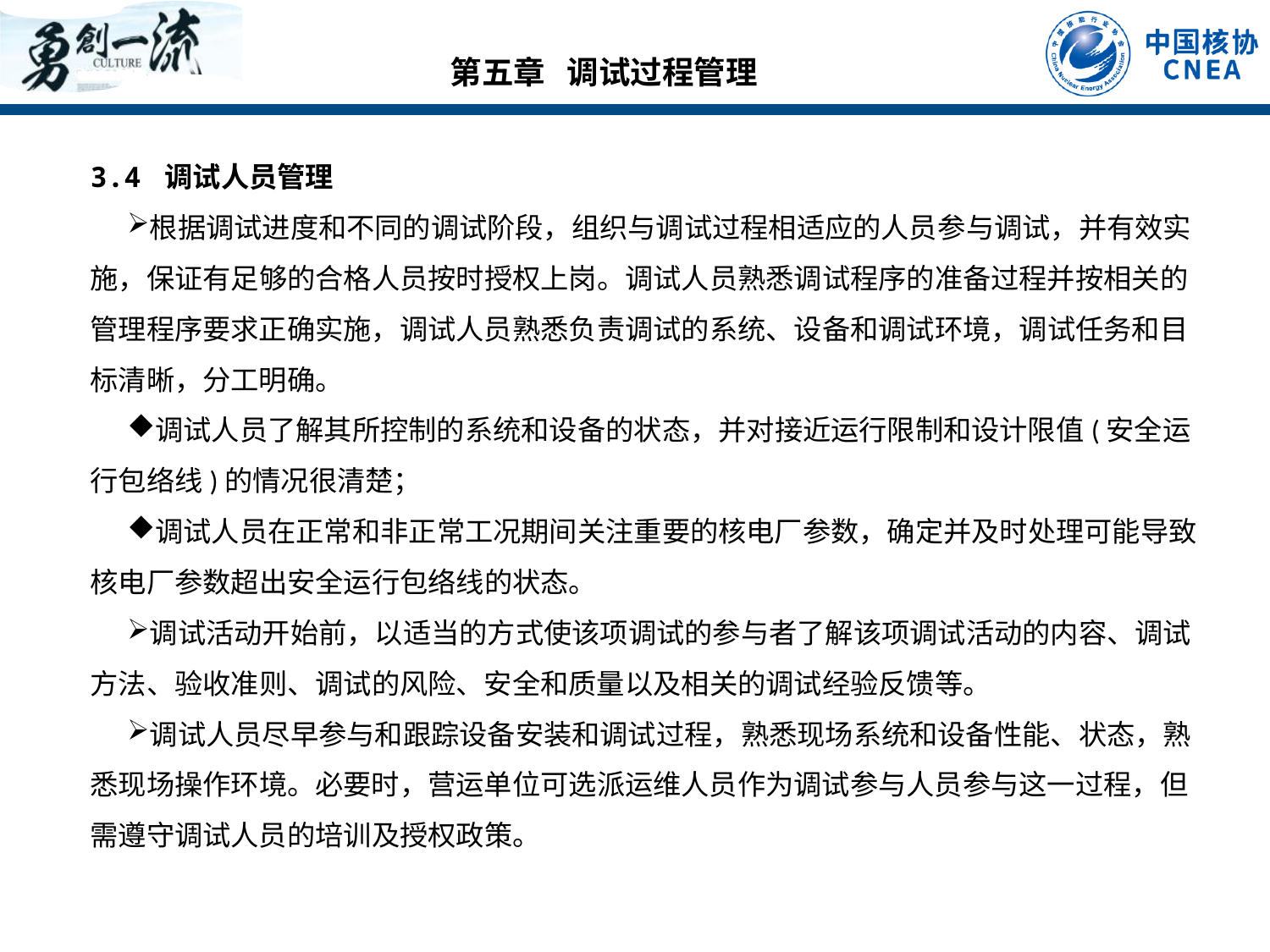

第五章   调试过程管理
3.4 调试人员管理
根据调试进度和不同的调试阶段，组织与调试过程相适应的人员参与调试，并有效实施，保证有足够的合格人员按时授权上岗。调试人员熟悉调试程序的准备过程并按相关的管理程序要求正确实施，调试人员熟悉负责调试的系统、设备和调试环境，调试任务和目标清晰，分工明确。
调试人员了解其所控制的系统和设备的状态，并对接近运行限制和设计限值(安全运行包络线)的情况很清楚；
调试人员在正常和非正常工况期间关注重要的核电厂参数，确定并及时处理可能导致核电厂参数超出安全运行包络线的状态。
调试活动开始前，以适当的方式使该项调试的参与者了解该项调试活动的内容、调试方法、验收准则、调试的风险、安全和质量以及相关的调试经验反馈等。
调试人员尽早参与和跟踪设备安装和调试过程，熟悉现场系统和设备性能、状态，熟悉现场操作环境。必要时，营运单位可选派运维人员作为调试参与人员参与这一过程，但需遵守调试人员的培训及授权政策。